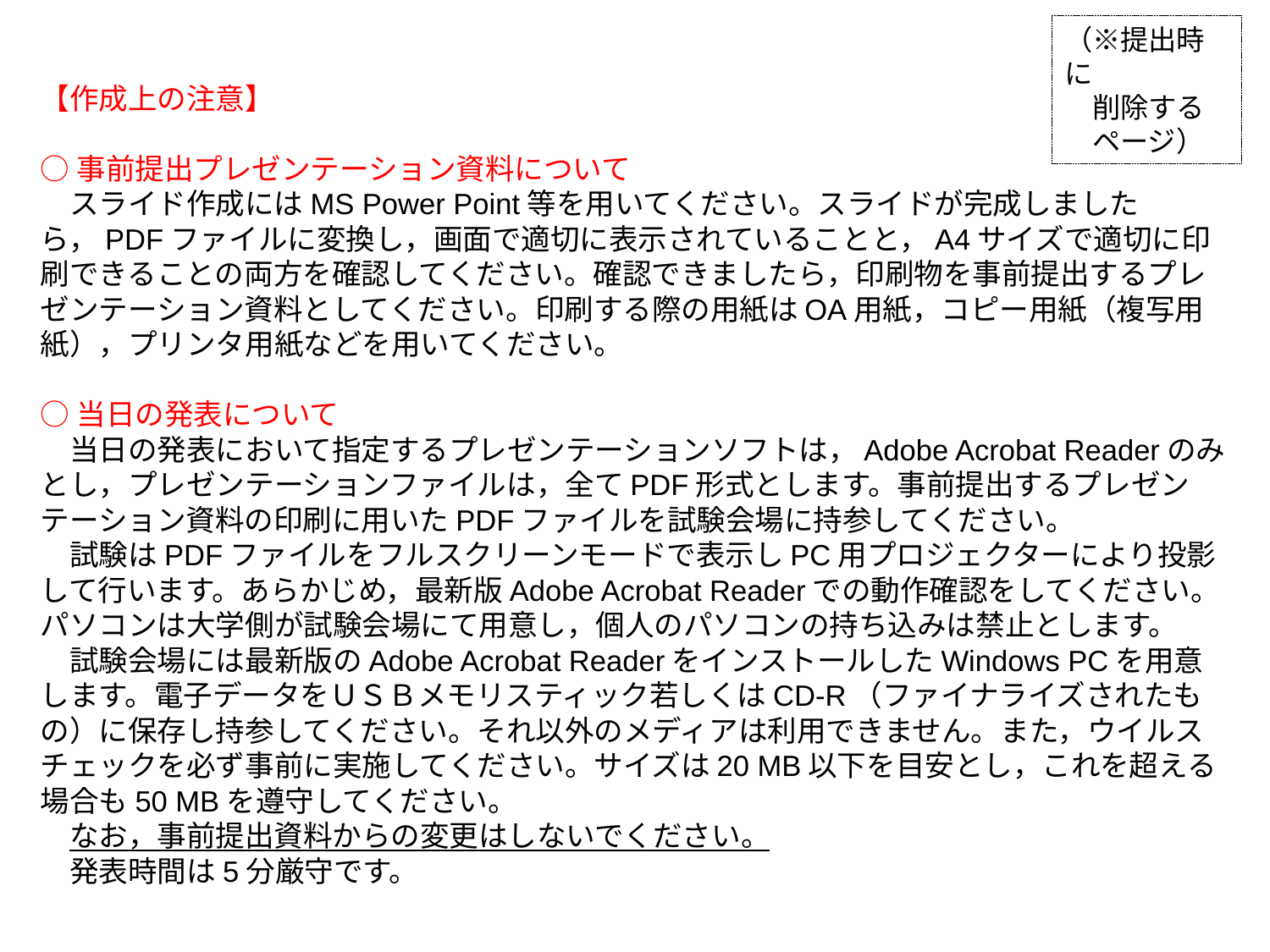

（※提出時に
　削除する
　ページ）
【作成上の注意】

○事前提出プレゼンテーション資料について
　スライド作成にはMS Power Point等を用いてください。スライドが完成しましたら，PDFファイルに変換し，画面で適切に表示されていることと，A4サイズで適切に印刷できることの両方を確認してください。確認できましたら，印刷物を事前提出するプレゼンテーション資料としてください。印刷する際の用紙はOA用紙，コピー用紙（複写用紙），プリンタ用紙などを用いてください。

○当日の発表について
　当日の発表において指定するプレゼンテーションソフトは，Adobe Acrobat Readerのみとし，プレゼンテーションファイルは，全てPDF形式とします。事前提出するプレゼンテーション資料の印刷に用いたPDFファイルを試験会場に持参してください。
　試験はPDFファイルをフルスクリーンモードで表示しPC用プロジェクターにより投影して行います。あらかじめ，最新版Adobe Acrobat Readerでの動作確認をしてください。パソコンは大学側が試験会場にて用意し，個人のパソコンの持ち込みは禁止とします。
　試験会場には最新版のAdobe Acrobat ReaderをインストールしたWindows PCを用意します。電子データをＵＳＢメモリスティック若しくはCD-R（ファイナライズされたもの）に保存し持参してください。それ以外のメディアは利用できません。また，ウイルスチェックを必ず事前に実施してください。サイズは20 MB以下を目安とし，これを超える場合も50 MBを遵守してください。
　なお，事前提出資料からの変更はしないでください。
　発表時間は5分厳守です。